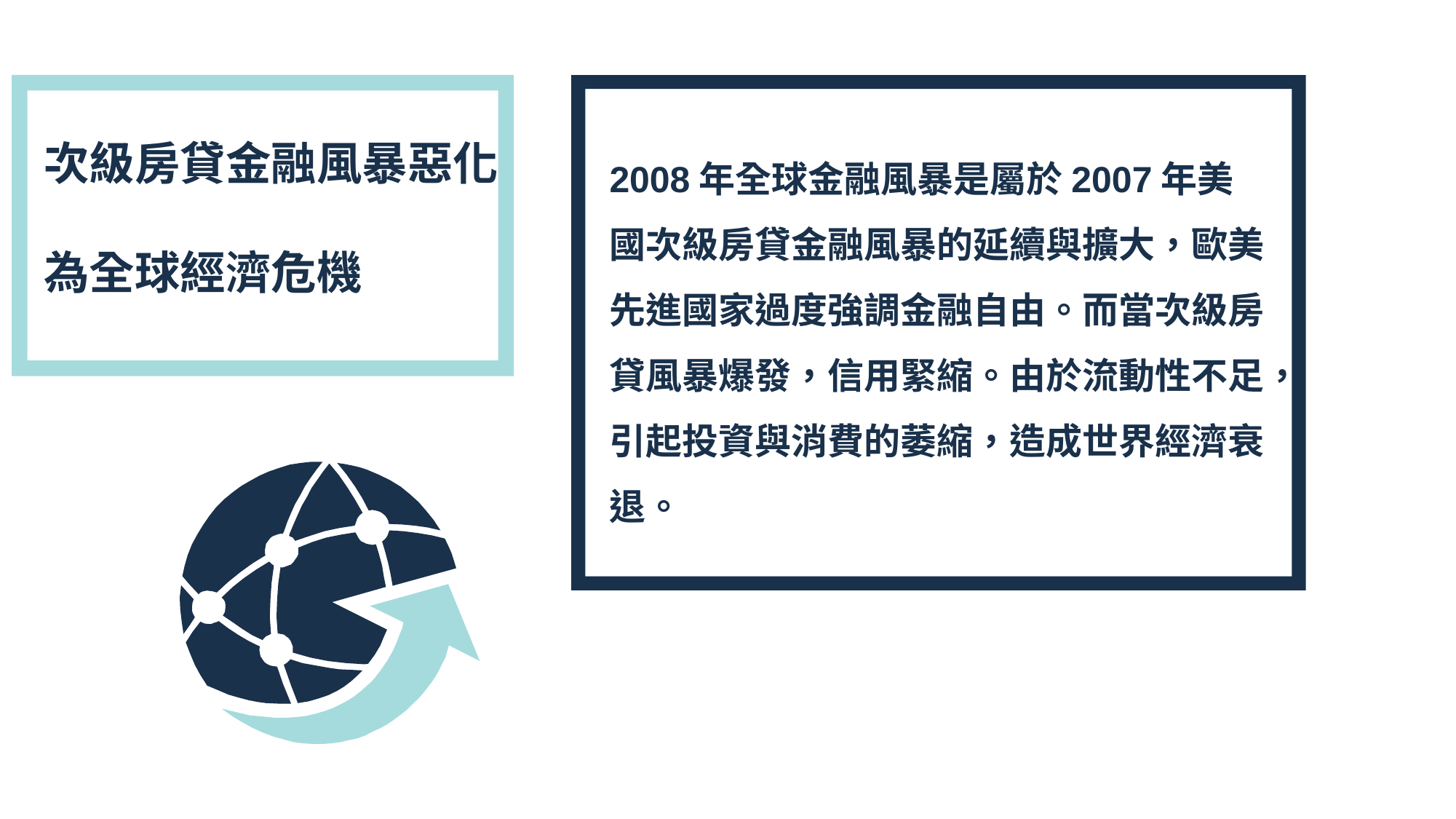

次級房貸金融風暴惡化

為全球經濟危機
2008年全球金融風暴是屬於2007年美國次級房貸金融風暴的延續與擴大，歐美先進國家過度強調金融自由。而當次級房貸風暴爆發，信用緊縮。由於流動性不足，引起投資與消費的萎縮，造成世界經濟衰退。